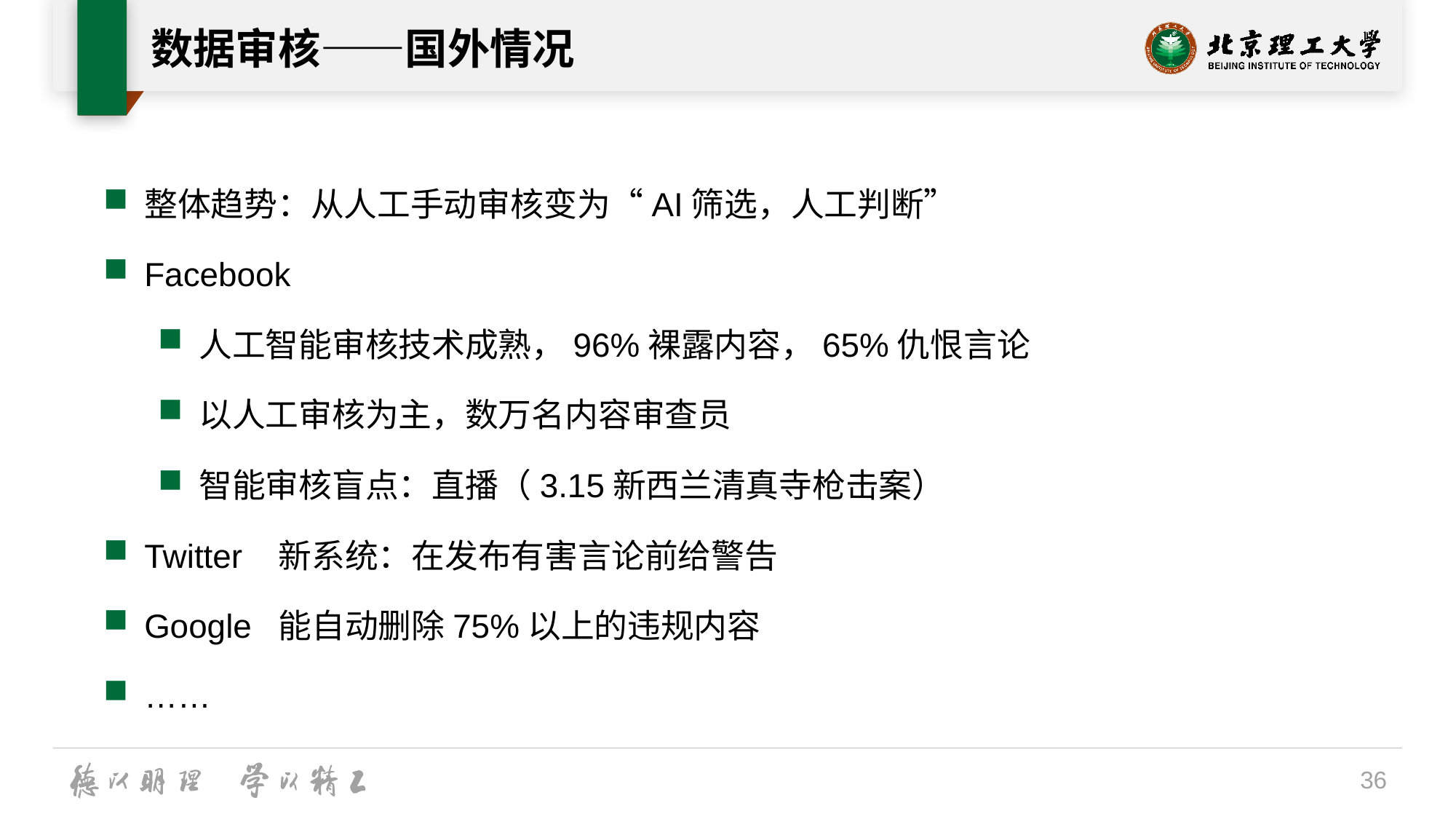

# 数据审核——国外情况
整体趋势：从人工手动审核变为“AI筛选，人工判断”
Facebook
人工智能审核技术成熟，96%裸露内容，65%仇恨言论
以人工审核为主，数万名内容审查员
智能审核盲点：直播（3.15新西兰清真寺枪击案）
Twitter   新系统：在发布有害言论前给警告
Google  能自动删除75%以上的违规内容
……